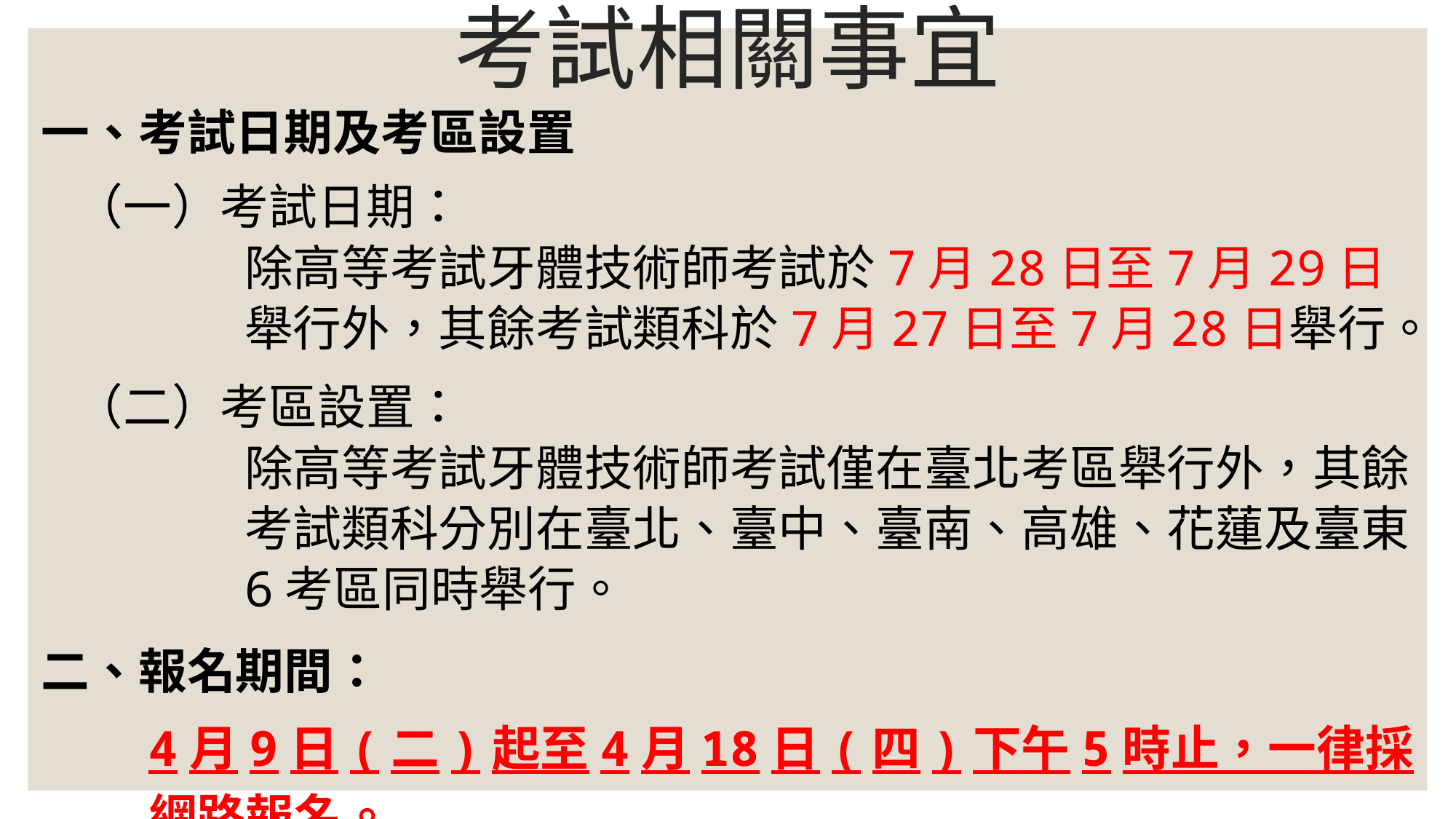

# 考試相關事宜
一、考試日期及考區設置
  （一）考試日期：
除高等考試牙體技術師考試於7月28日至7月29日舉行外，其餘考試類科於7月27日至7月28日舉行。
  （二）考區設置：
除高等考試牙體技術師考試僅在臺北考區舉行外，其餘考試類科分別在臺北、臺中、臺南、高雄、花蓮及臺東6考區同時舉行。
二、報名期間：
4月9日(二)起至4月18日(四)下午5時止，一律採網路報名。